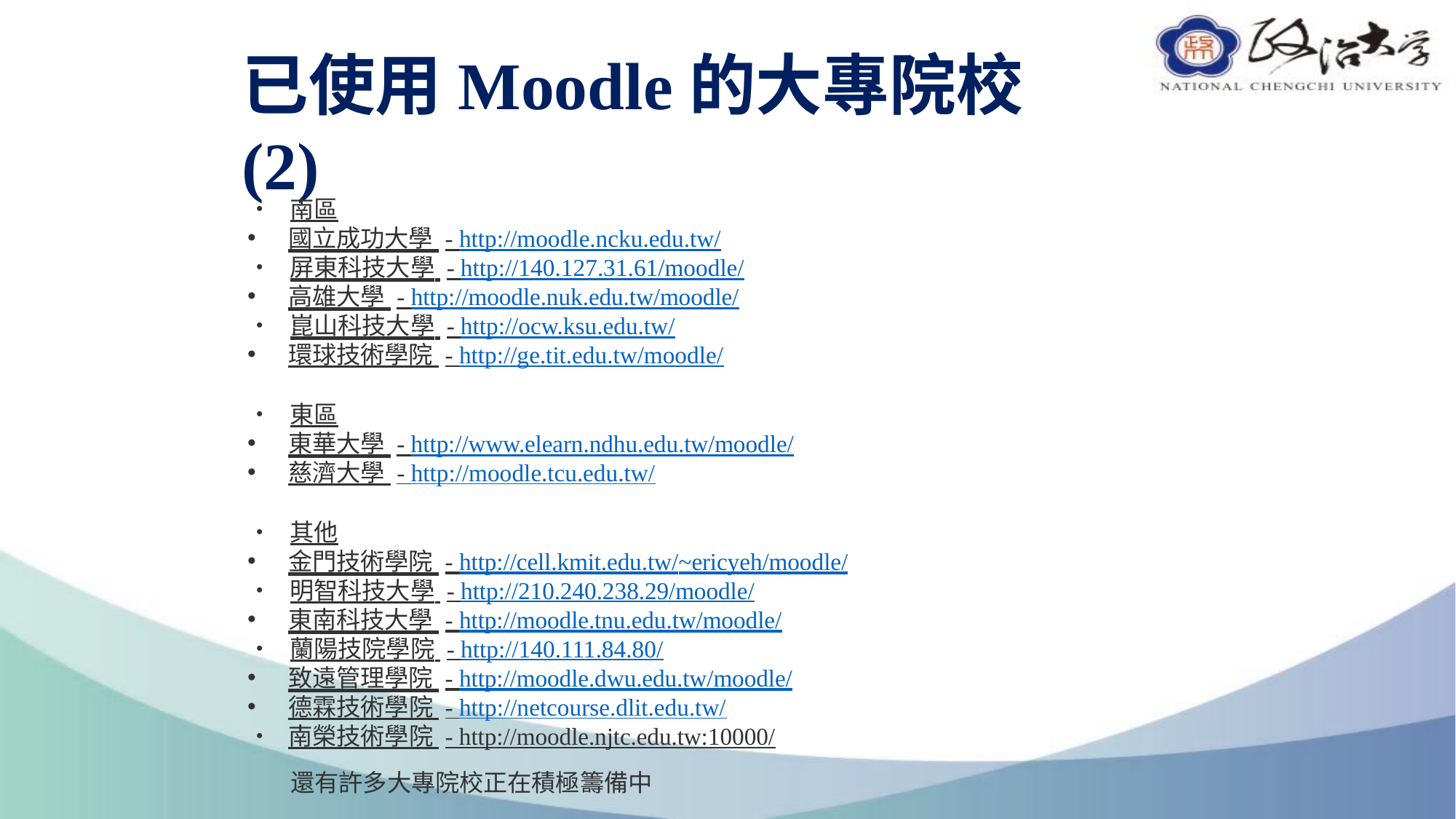

# 已使用Moodle的大專院校(2)
•	南區
國立成功大學 - http://moodle.ncku.edu.tw/
•	屏東科技大學 - http://140.127.31.61/moodle/
高雄大學 - http://moodle.nuk.edu.tw/moodle/
•	崑山科技大學 - http://ocw.ksu.edu.tw/
環球技術學院 - http://ge.tit.edu.tw/moodle/

•	東區
東華大學 - http://www.elearn.ndhu.edu.tw/moodle/
慈濟大學 - http://moodle.tcu.edu.tw/

•	其他
金門技術學院 - http://cell.kmit.edu.tw/~ericyeh/moodle/
•	明智科技大學 - http://210.240.238.29/moodle/
東南科技大學 - http://moodle.tnu.edu.tw/moodle/
•	蘭陽技院學院 - http://140.111.84.80/
致遠管理學院 - http://moodle.dwu.edu.tw/moodle/
德霖技術學院 - http://netcourse.dlit.edu.tw/
•	南榮技術學院 - http://moodle.njtc.edu.tw:10000/
還有許多大專院校正在積極籌備中